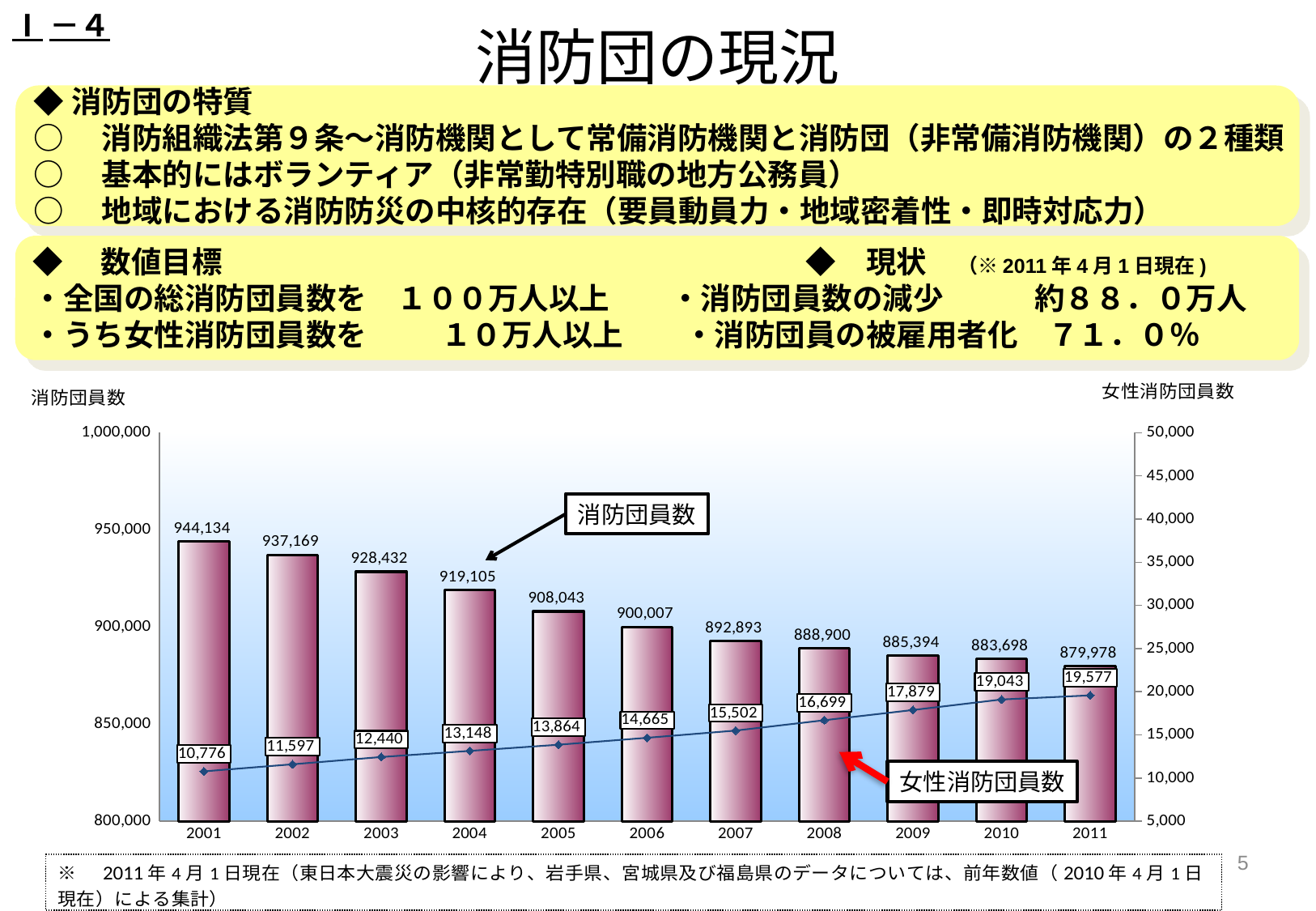

Ⅰ－４
消防団の現況
◆消防団の特質
○　消防組織法第９条～消防機関として常備消防機関と消防団（非常備消防機関）の２種類
○　基本的にはボランティア（非常勤特別職の地方公務員）
○　地域における消防防災の中核的存在（要員動員力・地域密着性・即時対応力）
◆　数値目標　　　　　　　　　　　　　　　　　　 　◆　現状　（※2011年4月1日現在)
・全国の総消防団員数を　１００万人以上　　・消防団員数の減少　　　約８８．０万人
・うち女性消防団員数を　  　１０万人以上　　・消防団員の被雇用者化　７１．０％

### Chart

| Category | 団員数 | 女性団員数 |
|---|---|---|
| 2001 | 944134.0 | 10776.0 |
| 2002 | 937169.0 | 11597.0 |
| 2003 | 928432.0 | 12440.0 |
| 2004 | 919105.0 | 13148.0 |
| 2005 | 908043.0 | 13864.0 |
| 2006 | 900007.0 | 14665.0 |
| 2007 | 892893.0 | 15502.0 |
| 2008 | 888900.0 | 16699.0 |
| 2009 | 885394.0 | 17879.0 |
| 2010 | 883710.0 | 19103.0 |
| 2011 | 879978.0 | 19577.0 |
消防団員数
女性消防団員数
5